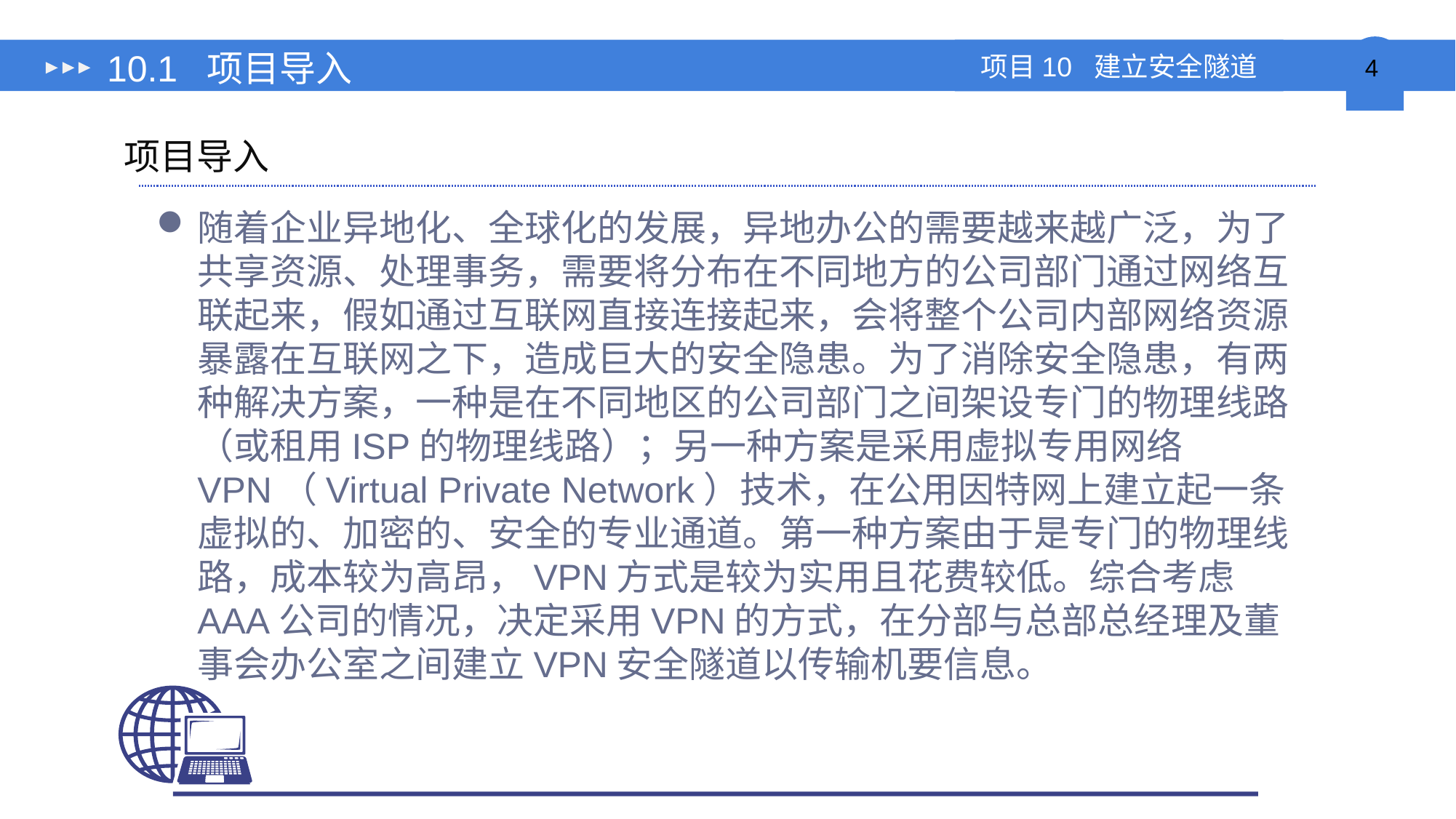

# 10.1  项目导入
项目导入

随着企业异地化、全球化的发展，异地办公的需要越来越广泛，为了共享资源、处理事务，需要将分布在不同地方的公司部门通过网络互联起来，假如通过互联网直接连接起来，会将整个公司内部网络资源暴露在互联网之下，造成巨大的安全隐患。为了消除安全隐患，有两种解决方案，一种是在不同地区的公司部门之间架设专门的物理线路（或租用ISP的物理线路）；另一种方案是采用虚拟专用网络VPN（Virtual Private Network）技术，在公用因特网上建立起一条虚拟的、加密的、安全的专业通道。第一种方案由于是专门的物理线路，成本较为高昂，VPN方式是较为实用且花费较低。综合考虑AAA公司的情况，决定采用VPN的方式，在分部与总部总经理及董事会办公室之间建立VPN安全隧道以传输机要信息。